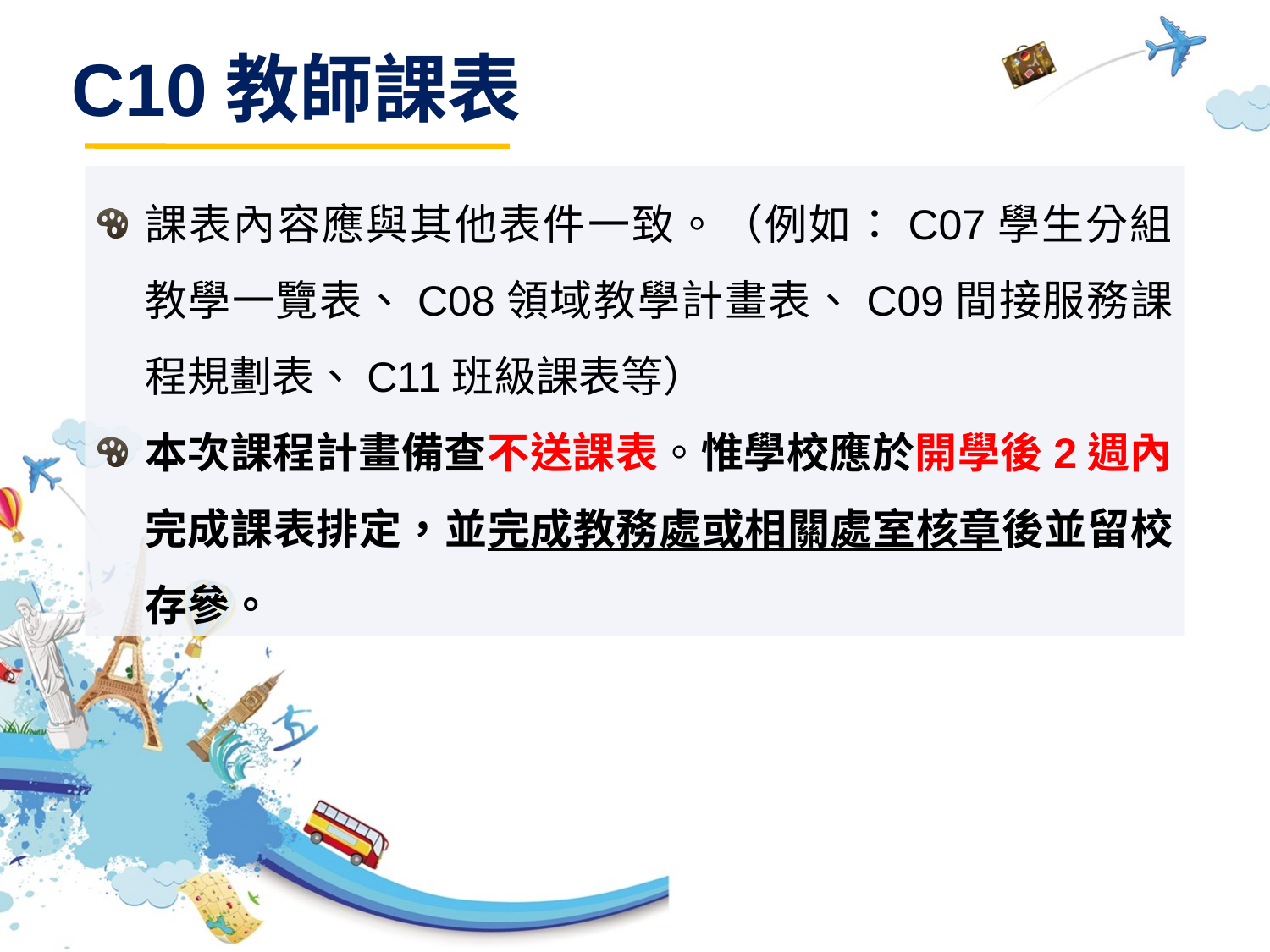

C10教師課表
課表內容應與其他表件一致。（例如：C07學生分組教學一覽表、C08領域教學計畫表、C09間接服務課程規劃表、C11班級課表等）
本次課程計畫備查不送課表。惟學校應於開學後2週內完成課表排定，並完成教務處或相關處室核章後並留校存參。